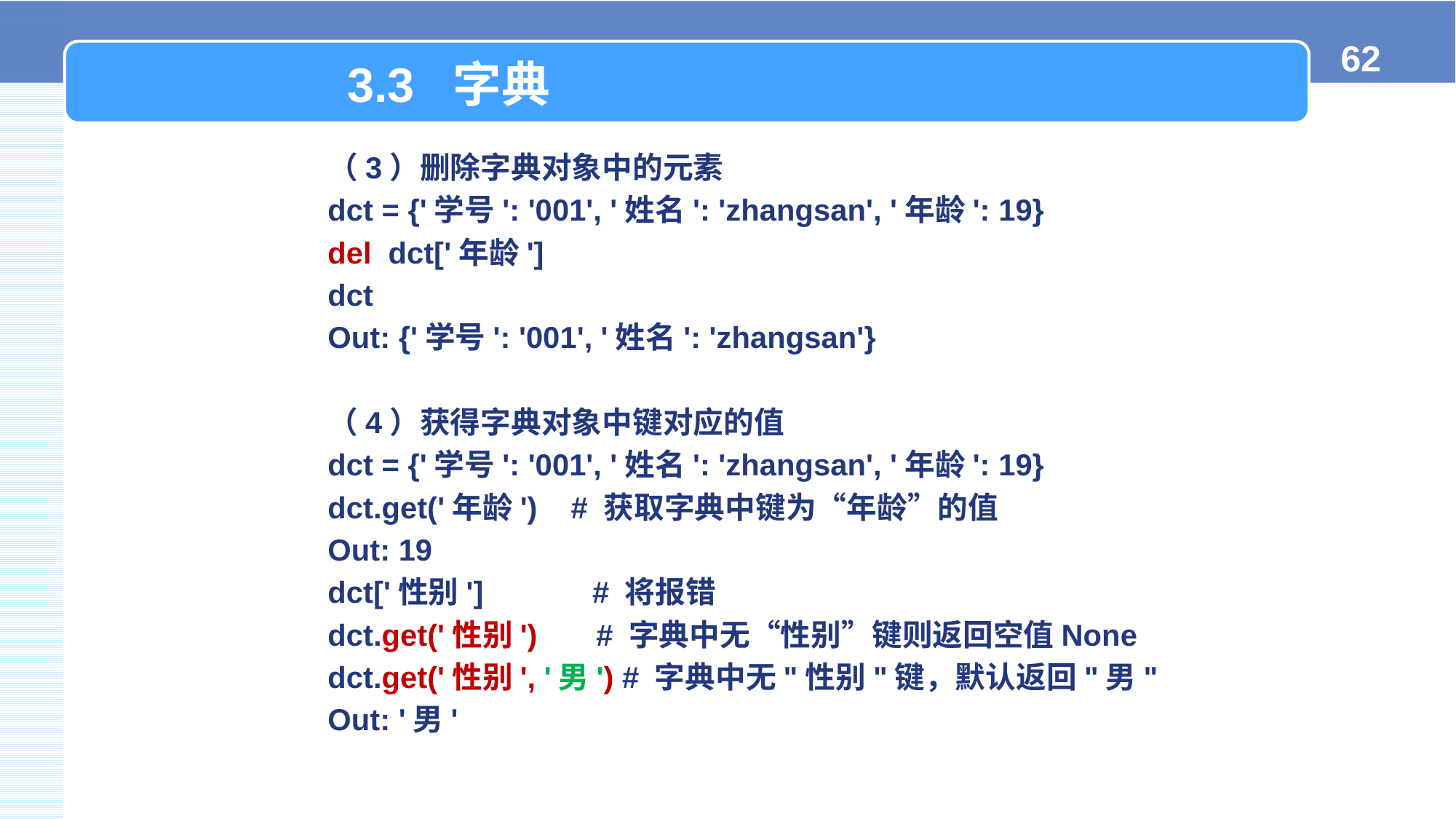

3.3  字典
（3）删除字典对象中的元素
dct = {'学号': '001', '姓名': 'zhangsan', '年龄': 19}
del  dct['年龄']
dct
Out: {'学号': '001', '姓名': 'zhangsan'}

（4）获得字典对象中键对应的值
dct = {'学号': '001', '姓名': 'zhangsan', '年龄': 19}
dct.get('年龄')    # 获取字典中键为“年龄”的值
Out: 19
dct['性别']             # 将报错
dct.get('性别')       # 字典中无“性别”键则返回空值None
dct.get('性别', '男') # 字典中无"性别"键，默认返回"男"
Out: '男'